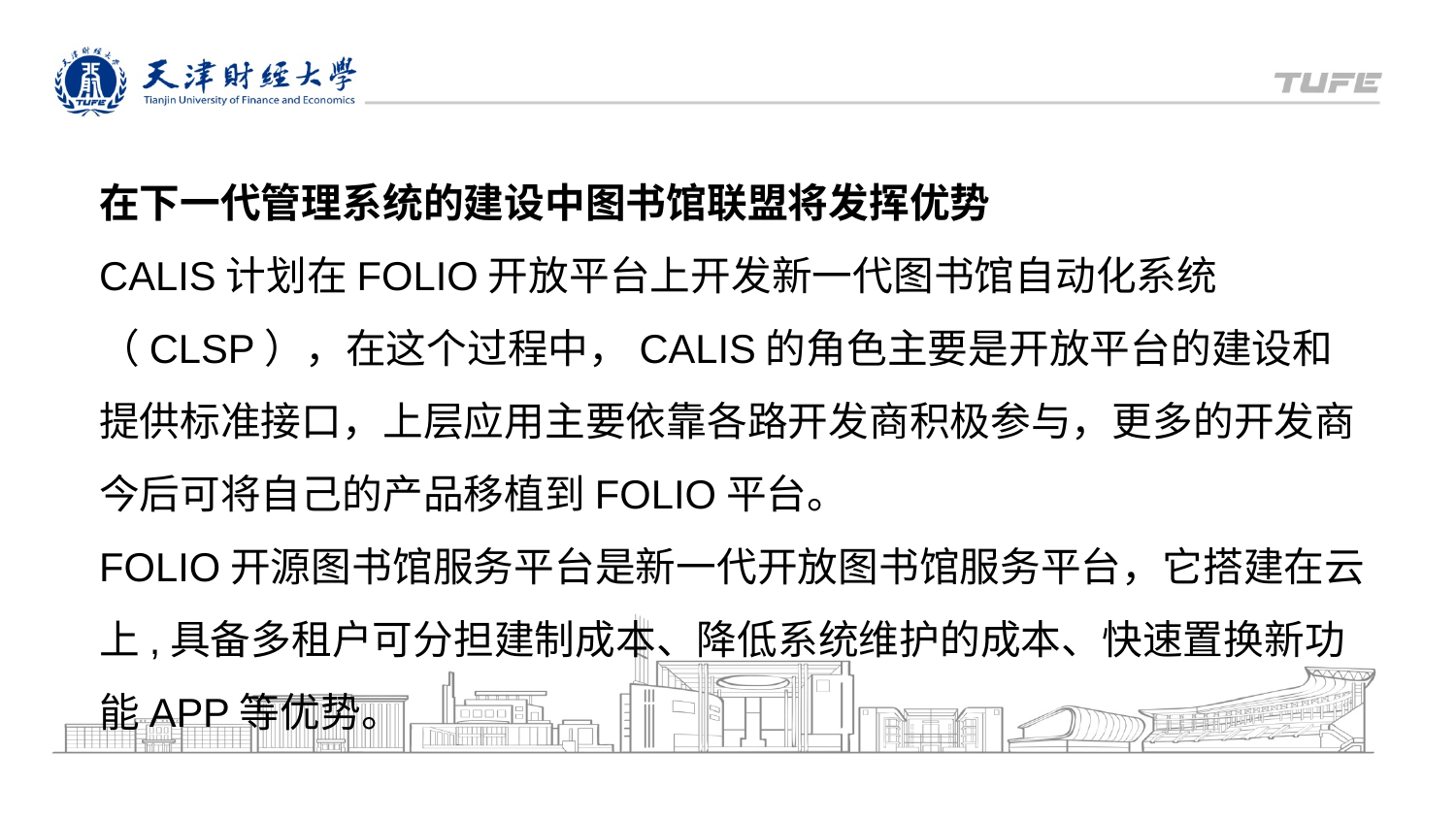

在下一代管理系统的建设中图书馆联盟将发挥优势
CALIS计划在FOLIO开放平台上开发新一代图书馆自动化系统（CLSP），在这个过程中，CALIS的角色主要是开放平台的建设和提供标准接口，上层应用主要依靠各路开发商积极参与，更多的开发商今后可将自己的产品移植到FOLIO平台。
FOLIO开源图书馆服务平台是新一代开放图书馆服务平台，它搭建在云上,具备多租户可分担建制成本、降低系统维护的成本、快速置换新功能APP等优势。
XXXX年X月X日